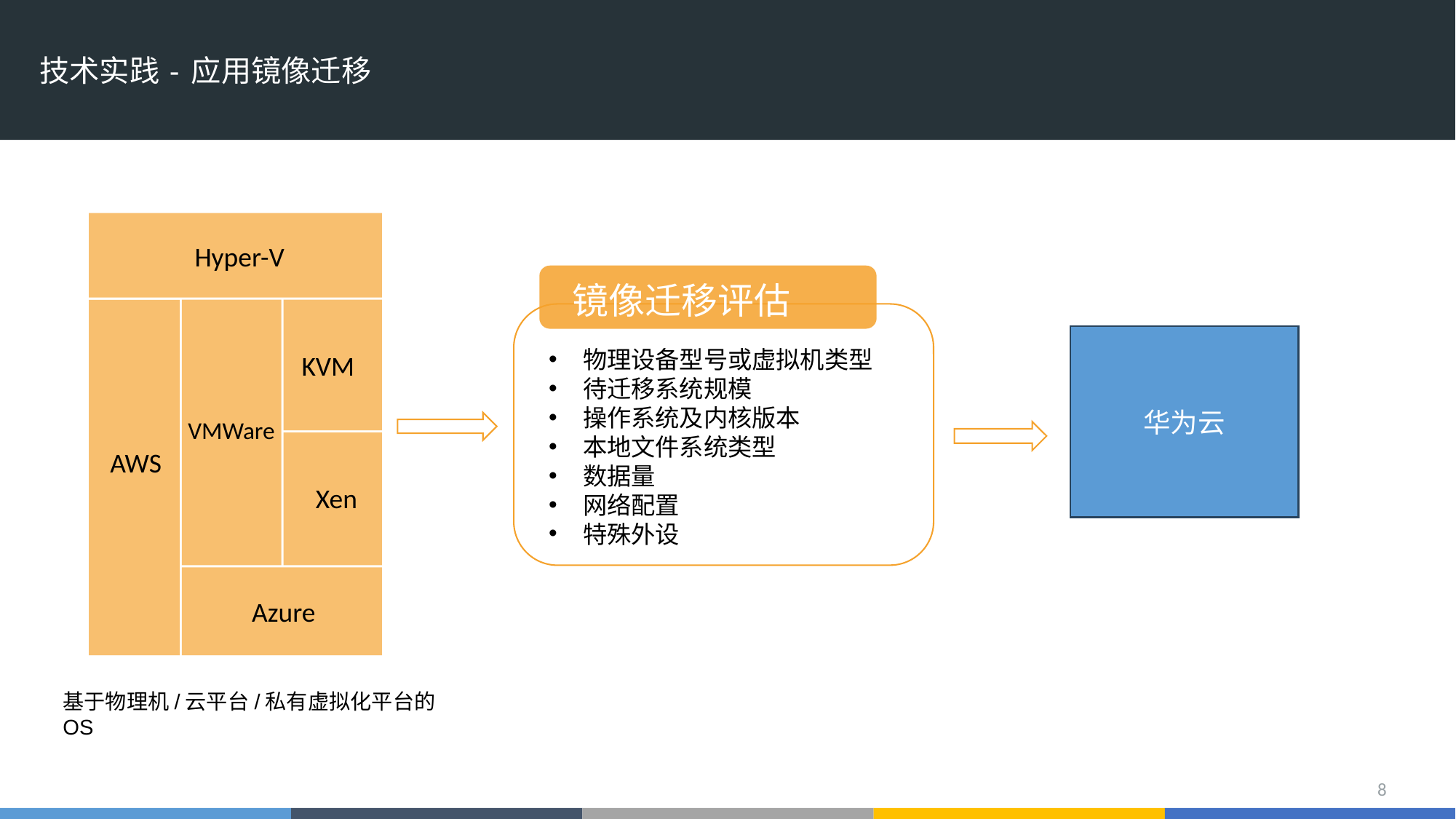

# 技术实践 - 应用镜像迁移

Hyper-V

镜像迁移评估

物理设备型号或虚拟机类型
待迁移系统规模
操作系统及内核版本
本地文件系统类型
数据量
网络配置
特殊外设
华为云
KVM
VMWare

AWS
Xen
Azure
基于物理机/云平台/私有虚拟化平台的OS
8